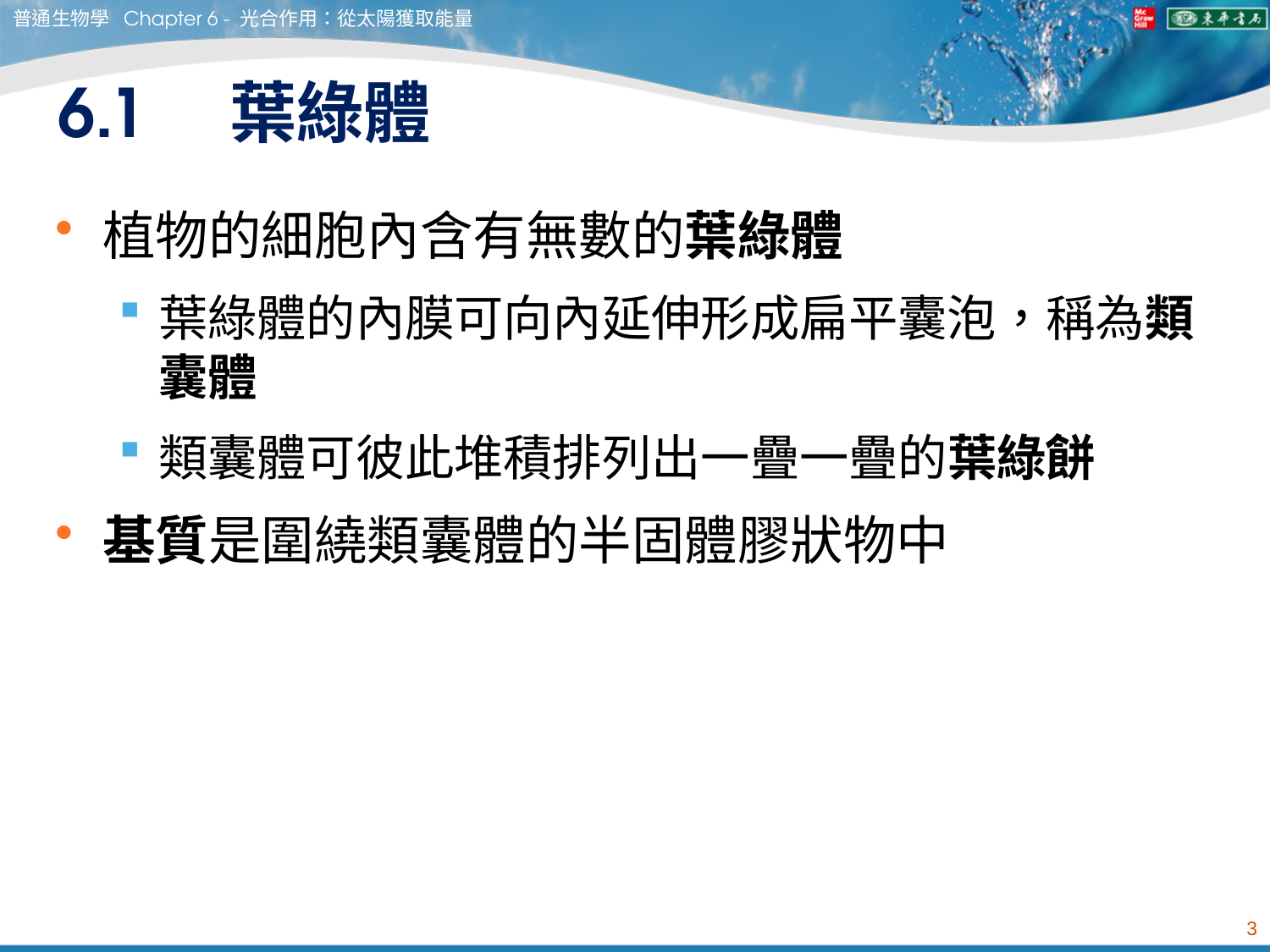

普通生物學  Chapter 6 - 光合作用：從太陽獲取能量
# 6.1　葉綠體
植物的細胞內含有無數的葉綠體
葉綠體的內膜可向內延伸形成扁平囊泡，稱為類囊體
類囊體可彼此堆積排列出一疊一疊的葉綠餅
基質是圍繞類囊體的半固體膠狀物中
3